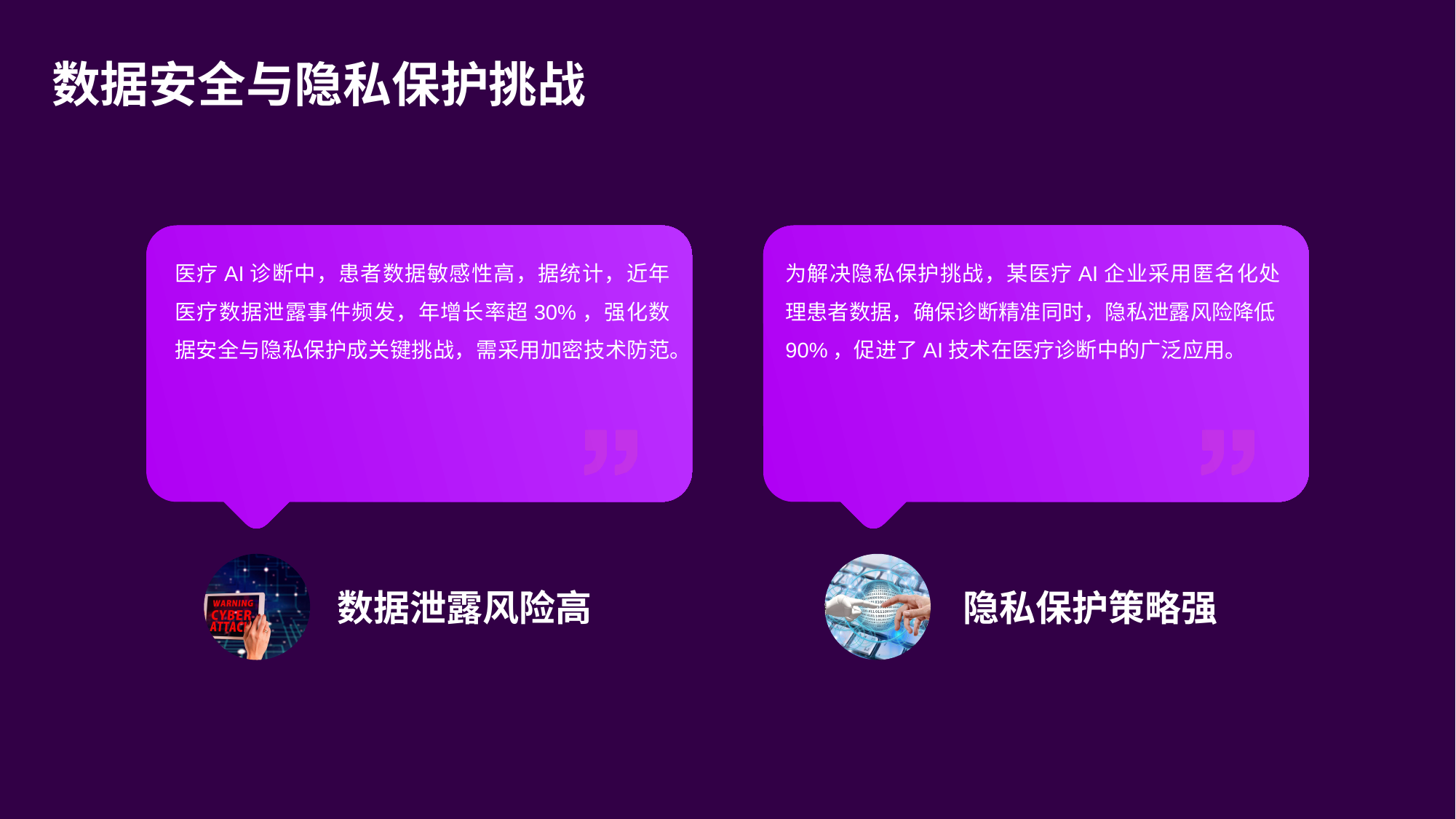

数据安全与隐私保护挑战

医疗AI诊断中，患者数据敏感性高，据统计，近年医疗数据泄露事件频发，年增长率超30%，强化数据安全与隐私保护成关键挑战，需采用加密技术防范。
为解决隐私保护挑战，某医疗AI企业采用匿名化处理患者数据，确保诊断精准同时，隐私泄露风险降低90%，促进了AI技术在医疗诊断中的广泛应用。

数据泄露风险高
隐私保护策略强